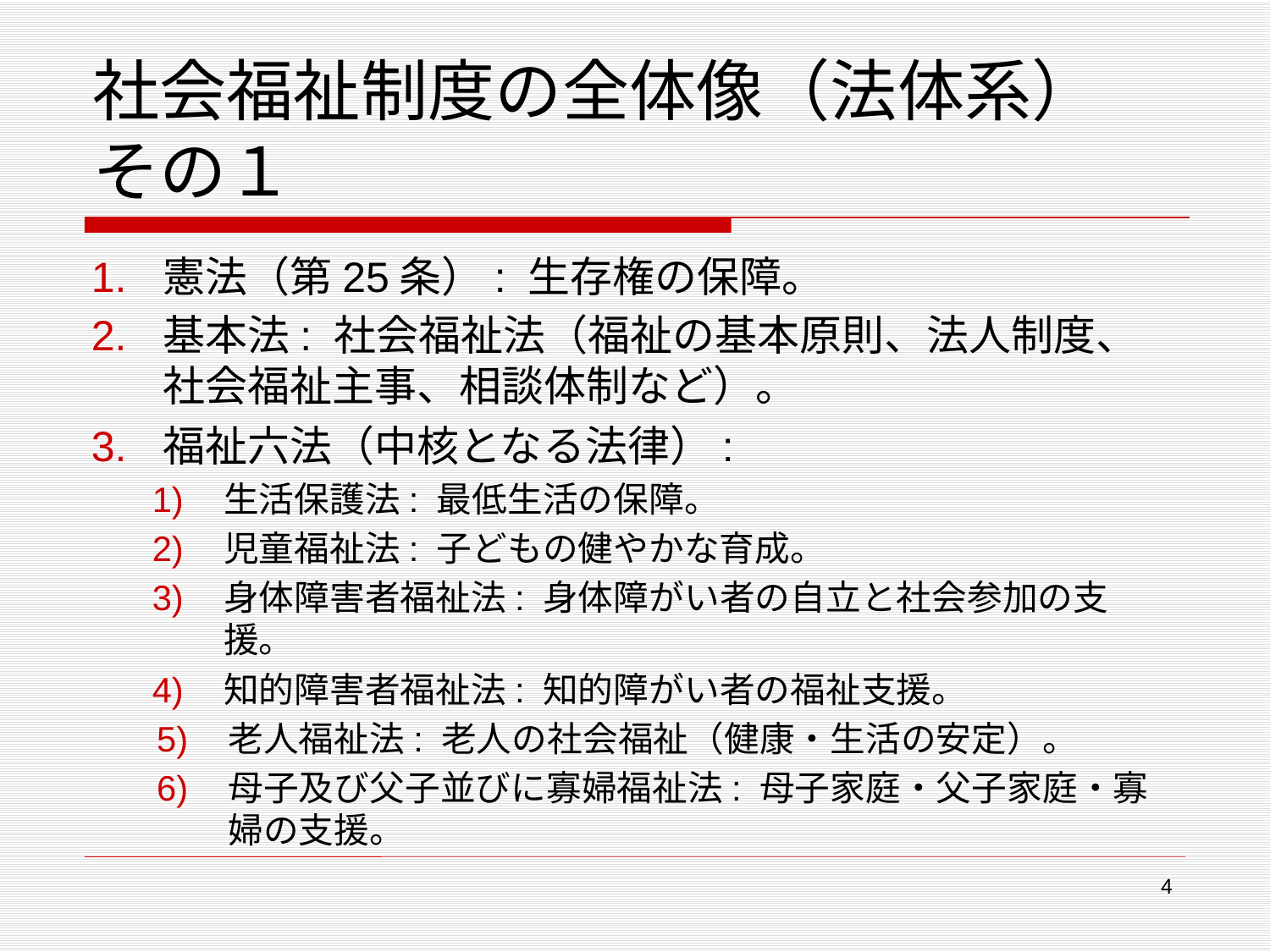

# 社会福祉制度の全体像（法体系） その１
憲法（第25条）: 生存権の保障。
基本法: 社会福祉法（福祉の基本原則、法人制度、社会福祉主事、相談体制など）。
福祉六法（中核となる法律）:
生活保護法: 最低生活の保障。
児童福祉法: 子どもの健やかな育成。
身体障害者福祉法: 身体障がい者の自立と社会参加の支援。
知的障害者福祉法: 知的障がい者の福祉支援。
老人福祉法: 老人の社会福祉（健康・生活の安定）。
母子及び父子並びに寡婦福祉法: 母子家庭・父子家庭・寡婦の支援。

4